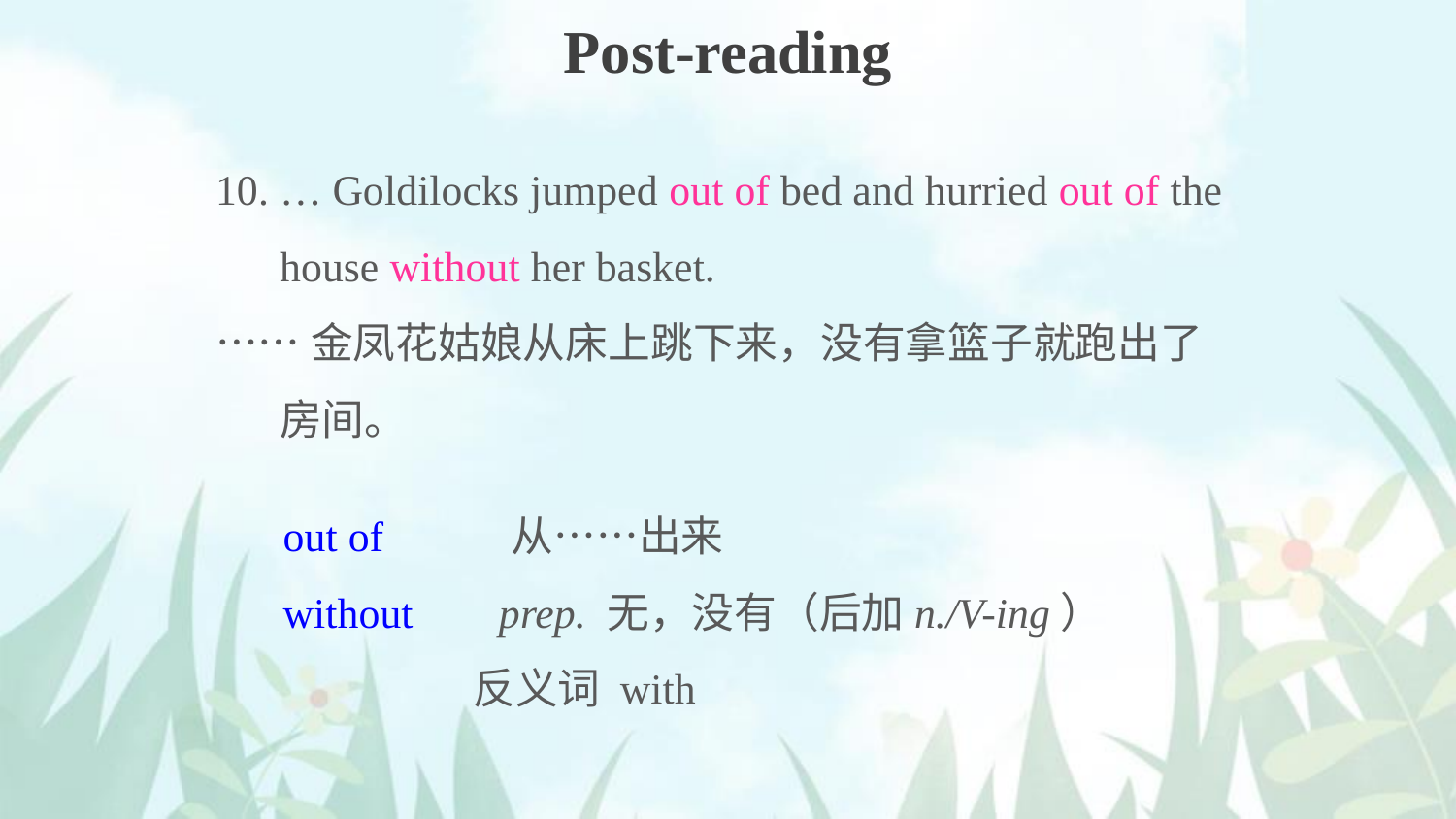

Post-reading
10. … Goldilocks jumped out of bed and hurried out of the house without her basket.
……金凤花姑娘从床上跳下来，没有拿篮子就跑出了房间。
out of           从……出来
without        prep. 无，没有（后加n./V-ing）
                   反义词 with